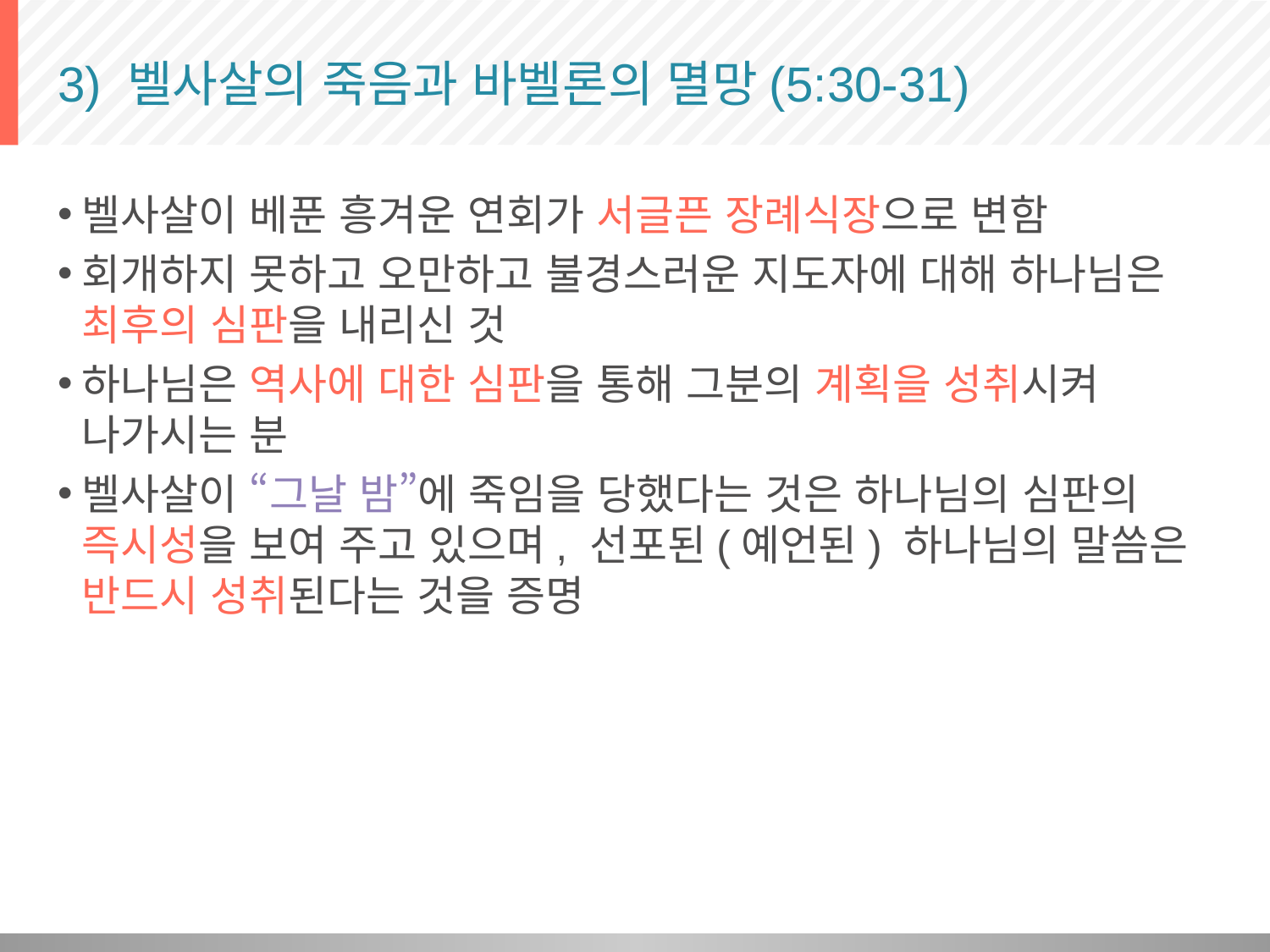

# 3) 벨사살의 죽음과 바벨론의 멸망(5:30-31)
벨사살이 베푼 흥겨운 연회가 서글픈 장례식장으로 변함
회개하지 못하고 오만하고 불경스러운 지도자에 대해 하나님은 최후의 심판을 내리신 것
하나님은 역사에 대한 심판을 통해 그분의 계획을 성취시켜 나가시는 분
벨사살이 “그날 밤”에 죽임을 당했다는 것은 하나님의 심판의 즉시성을 보여 주고 있으며, 선포된(예언된) 하나님의 말씀은 반드시 성취된다는 것을 증명